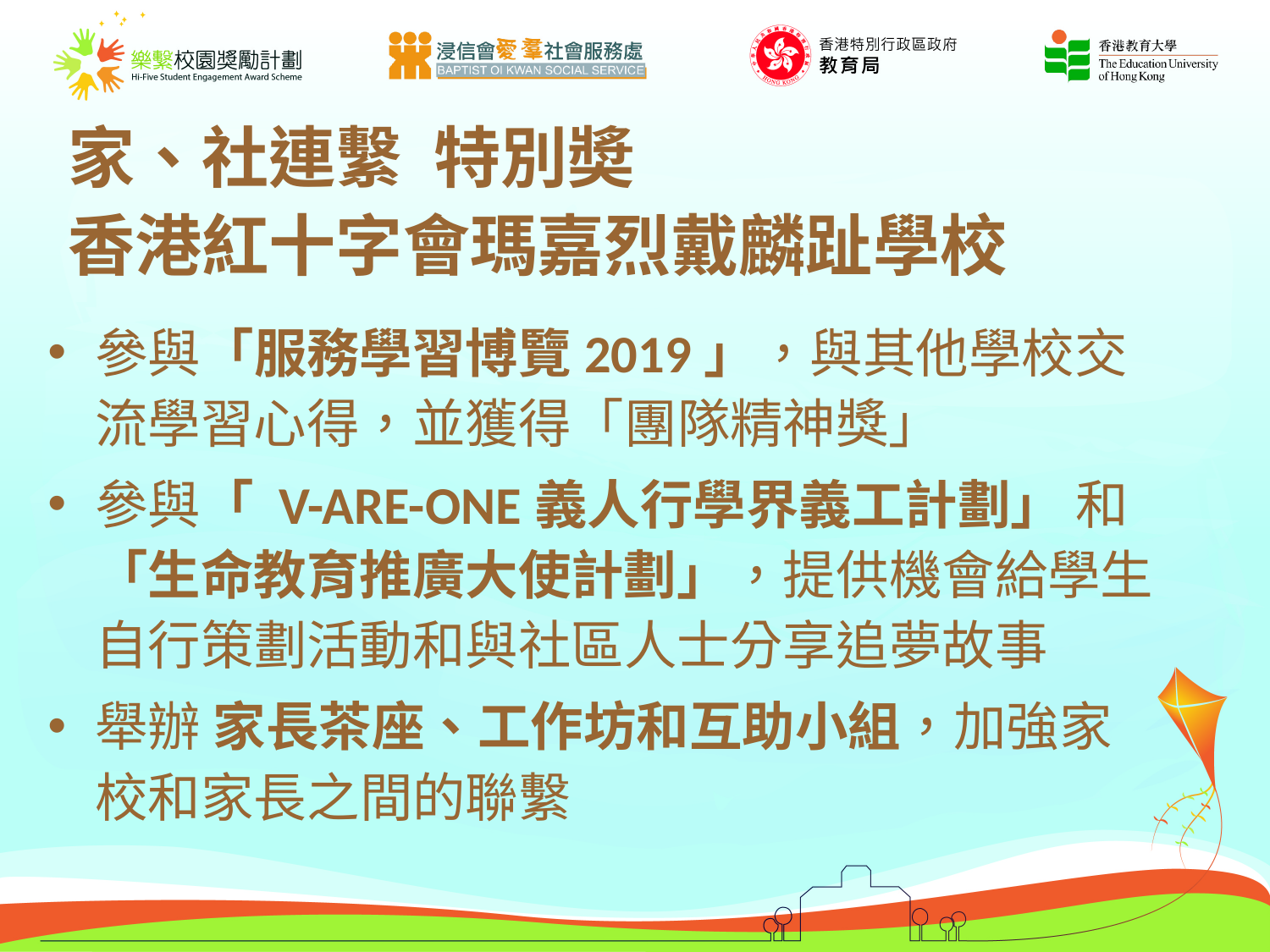

# 家、社連繫  特別奬 香港紅十字會瑪嘉烈戴麟趾學校
參與「服務學習博覽2019」，與其他學校交流學習心得，並獲得「團隊精神獎」
參與「 V-ARE-ONE義人行學界義工計劃」 和「生命教育推廣大使計劃」，提供機會給學生自行策劃活動和與社區人士分享追夢故事
舉辦 家長茶座、工作坊和互助小組，加強家校和家長之間的聯繫